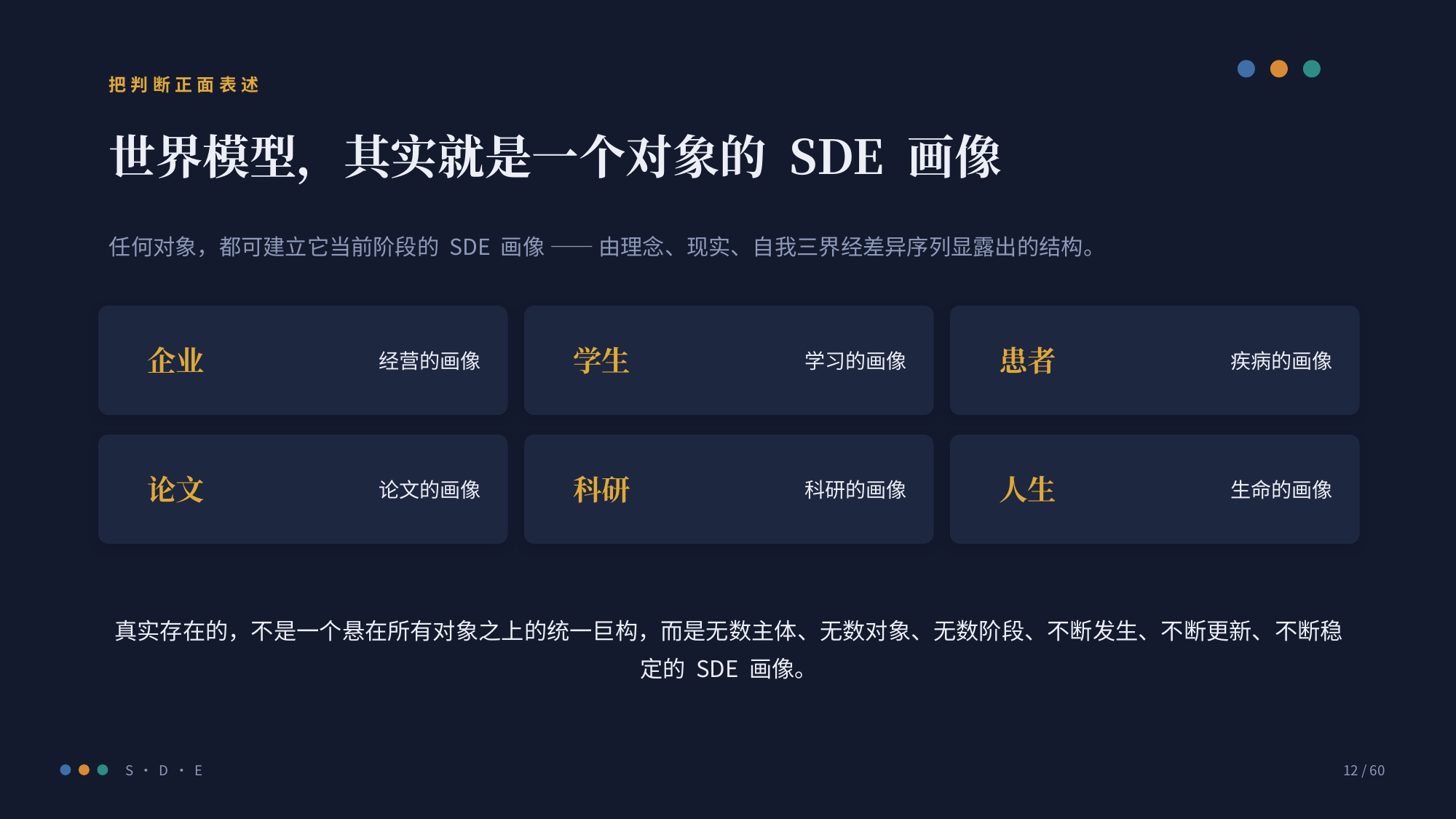

把判断正面表述
世界模型，其实就是一个对象的 SDE 画像
任何对象，都可建立它当前阶段的 SDE 画像 —— 由理念、现实、自我三界经差异序列显露出的结构。

企业
经营的画像
学生
学习的画像
患者
疾病的画像

论文
论文的画像
科研
科研的画像
人生
生命的画像
真实存在的，不是一个悬在所有对象之上的统一巨构，而是无数主体、无数对象、无数阶段、不断发生、不断更新、不断稳定的 SDE 画像。
S · D · E
12 / 60